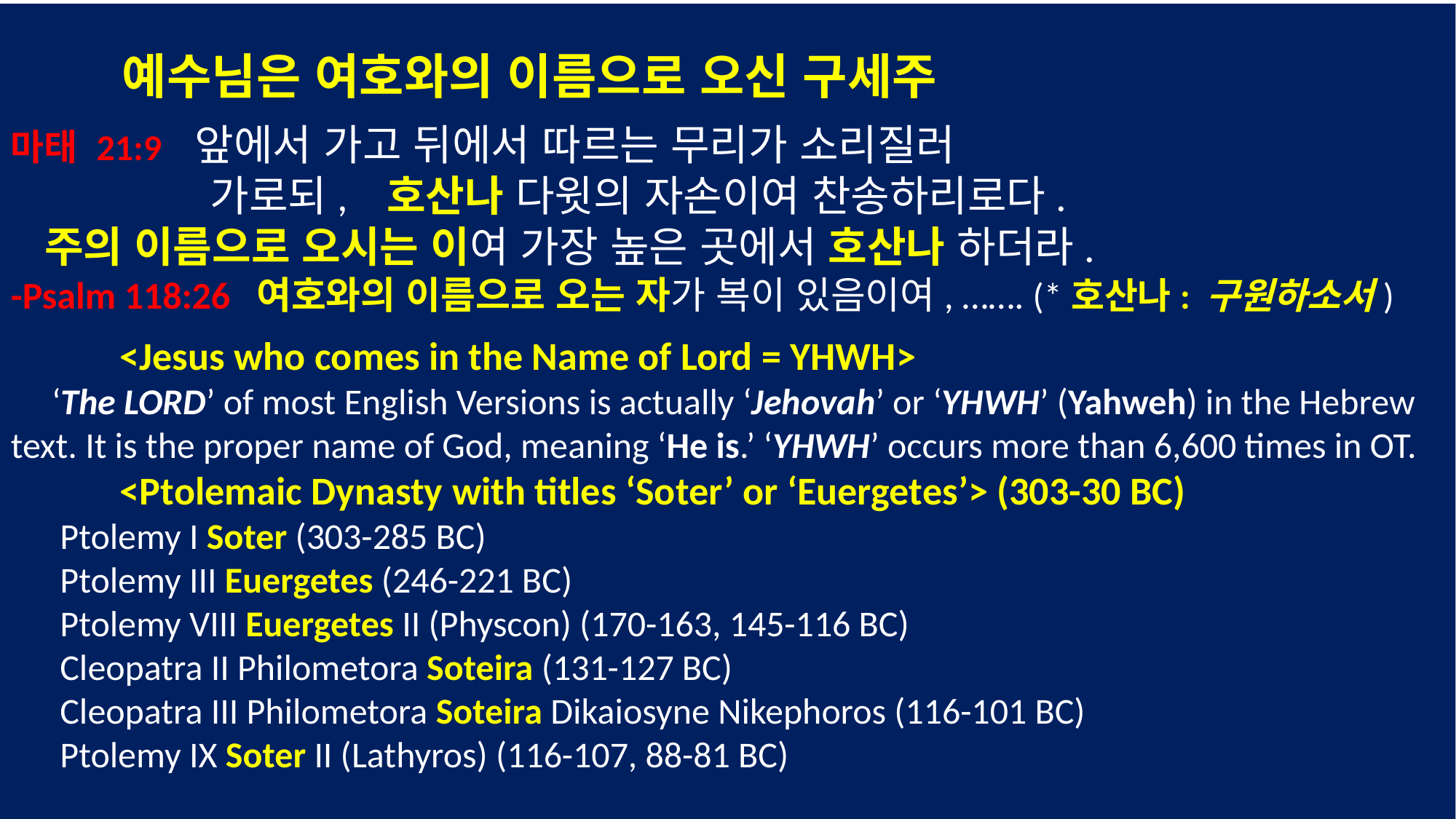

예수님은 여호와의 이름으로 오신 구세주

마태 21:9   앞에서 가고 뒤에서 따르는 무리가 소리질러
                가로되,   호산나 다윗의 자손이여 찬송하리로다.
  주의 이름으로 오시는 이여 가장 높은 곳에서 호산나 하더라.
-Psalm 118:26  여호와의 이름으로 오는 자가 복이 있음이여, ……. (*호산나: 구원하소서)

	<Jesus who comes in the Name of Lord = YHWH>
     ‘The LORD’ of most English Versions is actually ‘Jehovah’ or ‘YHWH’ (Yahweh) in the Hebrew text. It is the proper name of God, meaning ‘He is.’ ‘YHWH’ occurs more than 6,600 times in OT.
	<Ptolemaic Dynasty with titles ‘Soter’ or ‘Euergetes’> (303-30 BC)
      Ptolemy I Soter (303-285 BC)
      Ptolemy III Euergetes (246-221 BC)
      Ptolemy VIII Euergetes II (Physcon) (170-163, 145-116 BC)
      Cleopatra II Philometora Soteira (131-127 BC)
      Cleopatra III Philometora Soteira Dikaiosyne Nikephoros (116-101 BC)
      Ptolemy IX Soter II (Lathyros) (116-107, 88-81 BC)